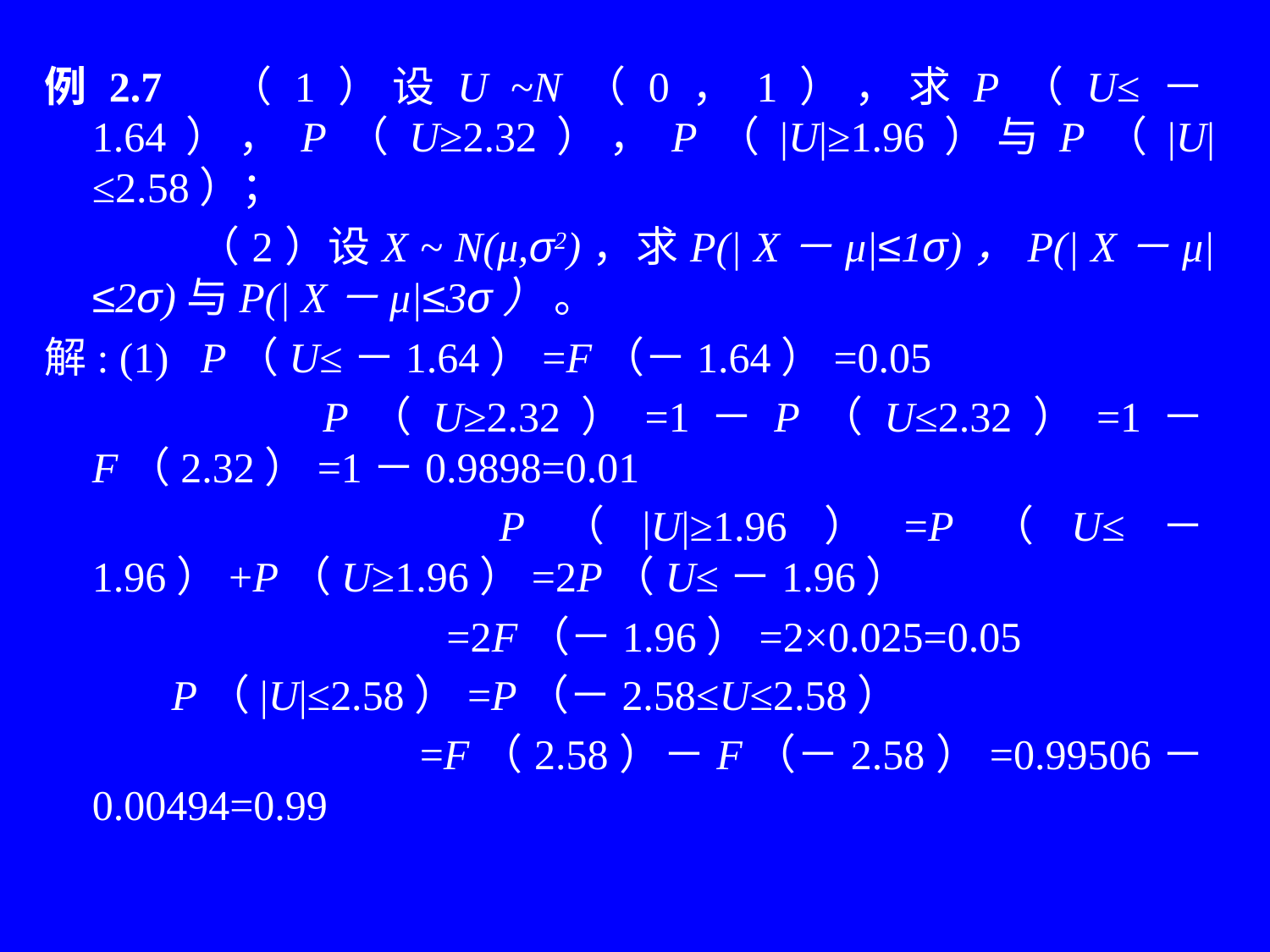

例2.7  （1）设U ~N（0，1），求P（U≤－1.64），P（U≥2.32），P（|U|≥1.96）与P（|U|≤2.58）；
             （2）设X ~ N(μ,σ2)，求P(| X－μ|≤1σ)，P(| X－μ|≤2σ)与P(| X－μ|≤3σ） 。
解: (1)   P（U≤－1.64）=F（－1.64）=0.05
             P（U≥2.32）=1－P（U≤2.32）=1－F（2.32）=1－0.9898=0.01
            P（|U|≥1.96）=P（U≤－1.96）+P（U≥1.96）=2P（U≤－1.96）
                                      =2F（－1.96）=2×0.025=0.05
            P（|U|≤2.58）=P（－2.58≤U≤2.58）
                                =F（2.58）－F（－2.58）=0.99506－0.00494=0.99